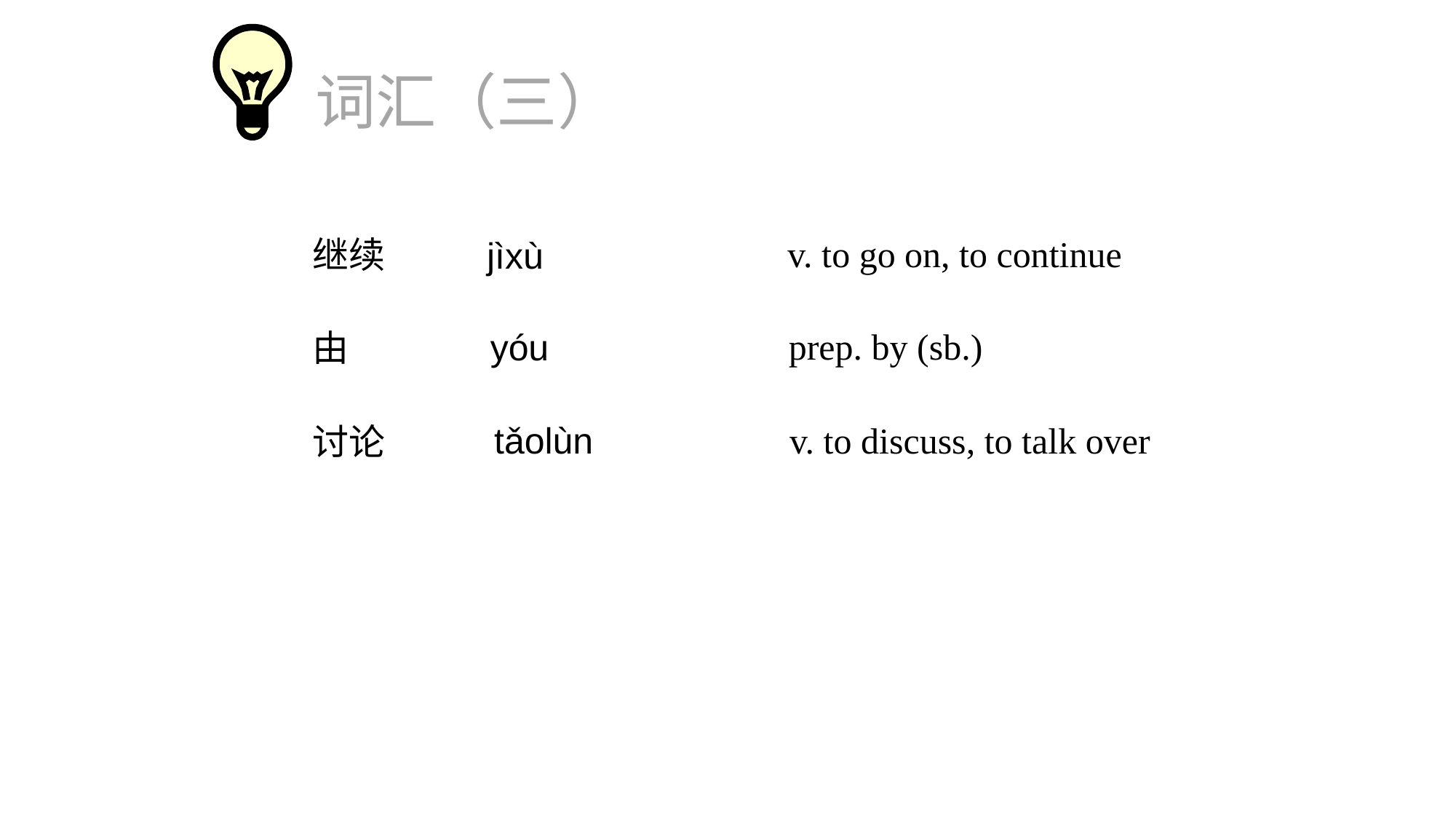

词汇（三）
v. to go on, to continue
继续
jìxù
prep. by (sb.)
yóu
由
tǎolùn
v. to discuss, to talk over
讨论